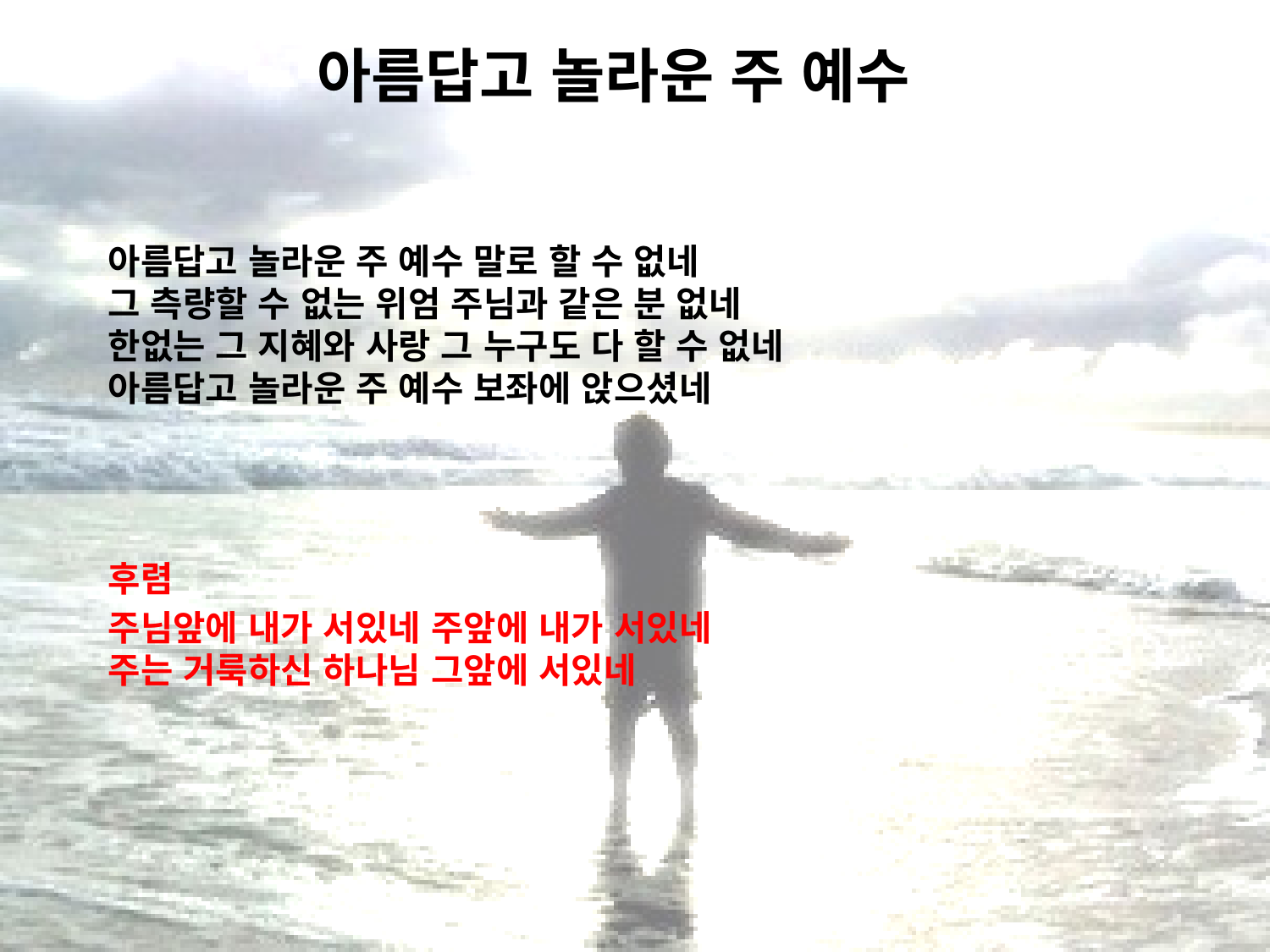

# 아름답고 놀라운 주 예수
아름답고 놀라운 주 예수 말로 할 수 없네
그 측량할 수 없는 위엄 주님과 같은 분 없네
한없는 그 지혜와 사랑 그 누구도 다 할 수 없네
아름답고 놀라운 주 예수 보좌에 앉으셨네

후렴
주님앞에 내가 서있네 주앞에 내가 서있네
주는 거룩하신 하나님 그앞에 서있네